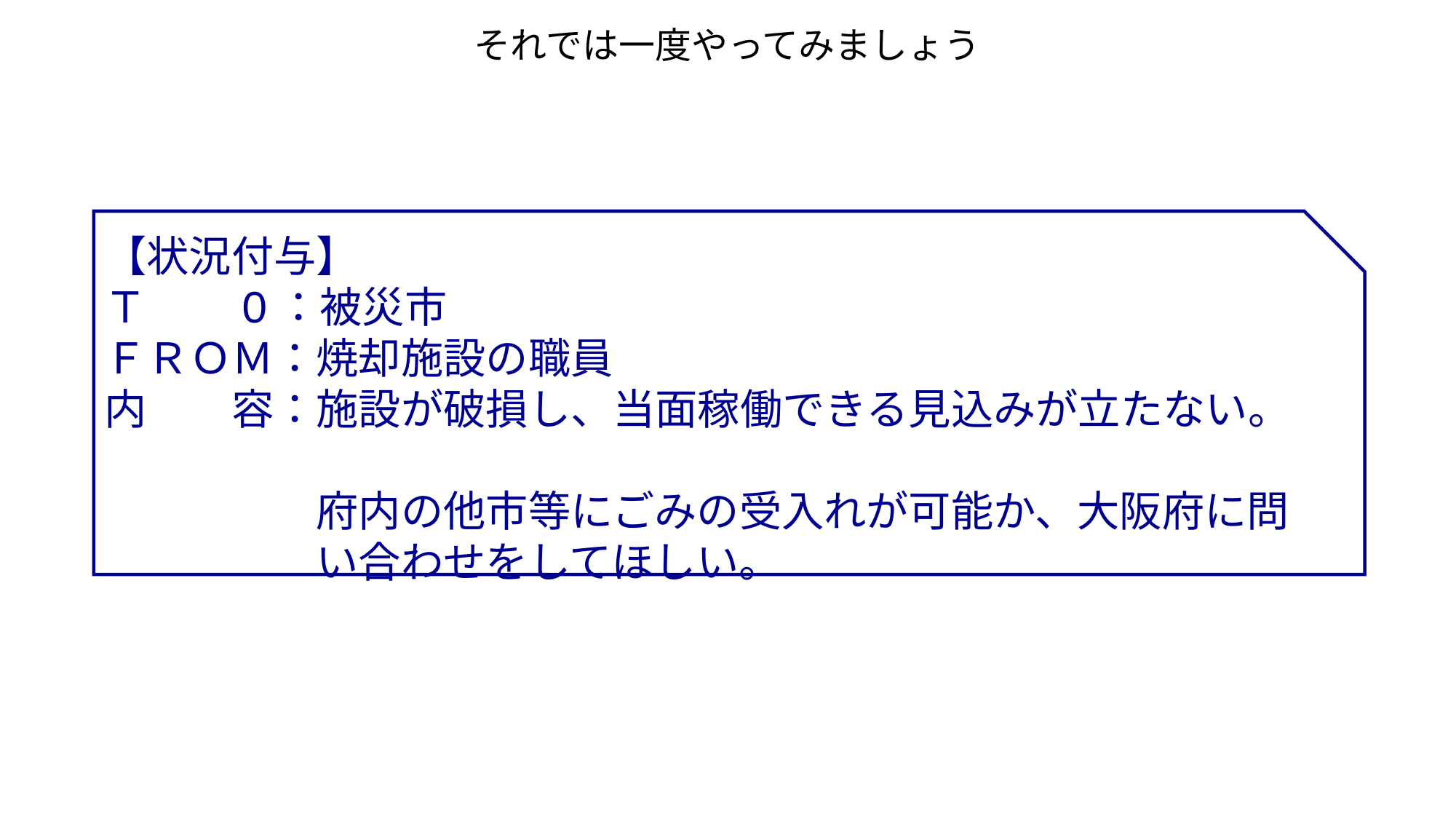

それでは一度やってみましょう
【状況付与】
Ｔ　　О：被災市
ＦＲＯＭ：焼却施設の職員
内　　容：施設が破損し、当面稼働できる見込みが立たない。
　　　　　府内の他市等にごみの受入れが可能か、大阪府に問
　　　　　い合わせをしてほしい。